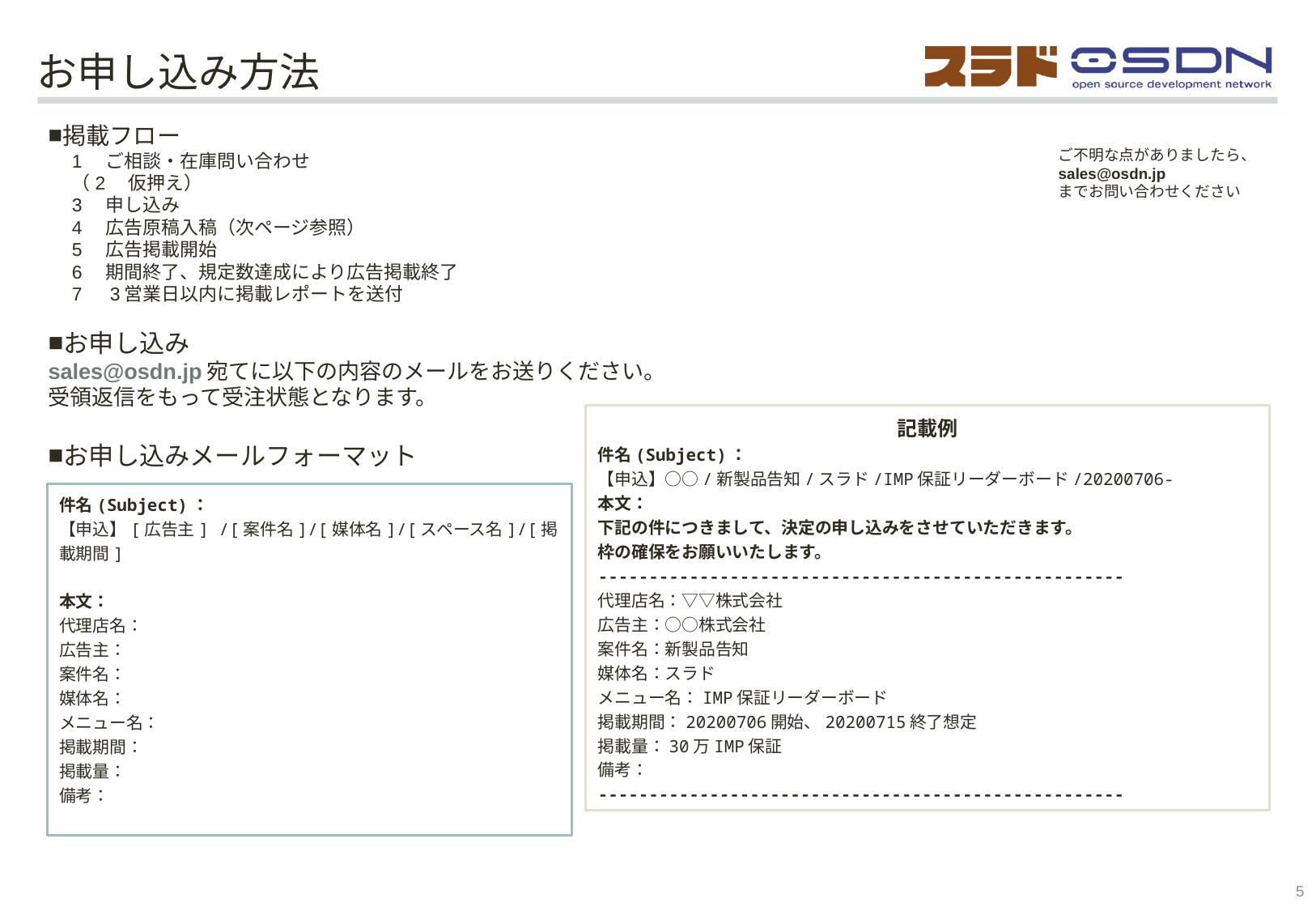

# お申し込み方法
掲載フロー
1　ご相談・在庫問い合わせ
（2　仮押え）
3　申し込み
4　広告原稿入稿（次ページ参照）
5　広告掲載開始
6　期間終了、規定数達成により広告掲載終了
7　3営業日以内に掲載レポートを送付

お申し込み
sales@osdn.jp宛てに以下の内容のメールをお送りください。
受領返信をもって受注状態となります。

お申し込みメールフォーマット

ご不明な点がありましたら、
sales@osdn.jp
までお問い合わせください
記載例
件名(Subject)：
【申込】○○/新製品告知/スラド/IMP保証リーダーボード/20200706-
本文：
下記の件につきまして、決定の申し込みをさせていただきます。
枠の確保をお願いいたします。
----------------------------------------------------
代理店名：▽▽株式会社
広告主：○○株式会社
案件名：新製品告知
媒体名：スラド
メニュー名：IMP保証リーダーボード
掲載期間：20200706開始、20200715終了想定
掲載量：30万IMP保証
備考：
----------------------------------------------------
件名(Subject)：
【申込】[広告主] /[案件名]/[媒体名]/[スペース名]/[掲載期間]

本文：
代理店名：
広告主：
案件名：
媒体名：
メニュー名：
掲載期間：
掲載量：
備考：

5